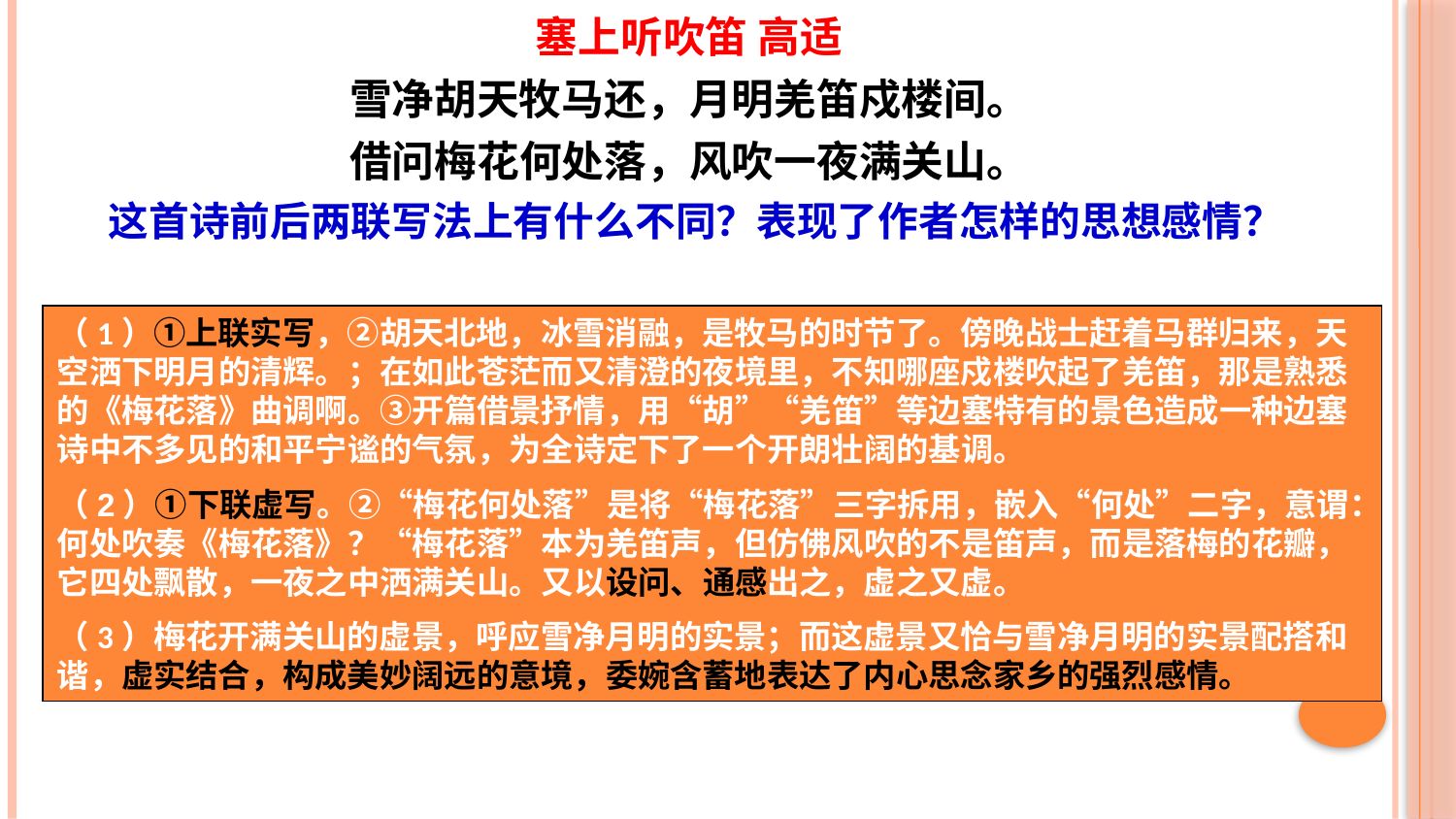

塞上听吹笛 高适
雪净胡天牧马还，月明羌笛戍楼间。
借问梅花何处落，风吹一夜满关山。
这首诗前后两联写法上有什么不同？表现了作者怎样的思想感情？
（1）①上联实写，②胡天北地，冰雪消融，是牧马的时节了。傍晚战士赶着马群归来，天空洒下明月的清辉。；在如此苍茫而又清澄的夜境里，不知哪座戍楼吹起了羌笛，那是熟悉的《梅花落》曲调啊。③开篇借景抒情，用“胡”“羌笛”等边塞特有的景色造成一种边塞诗中不多见的和平宁谧的气氛，为全诗定下了一个开朗壮阔的基调。
（2）①下联虚写。②“梅花何处落”是将“梅花落”三字拆用，嵌入“何处”二字，意谓：何处吹奏《梅花落》？“梅花落”本为羌笛声，但仿佛风吹的不是笛声，而是落梅的花瓣，它四处飘散，一夜之中洒满关山。又以设问、通感出之，虚之又虚。
（3）梅花开满关山的虚景，呼应雪净月明的实景；而这虚景又恰与雪净月明的实景配搭和谐，虚实结合，构成美妙阔远的意境，委婉含蓄地表达了内心思念家乡的强烈感情。